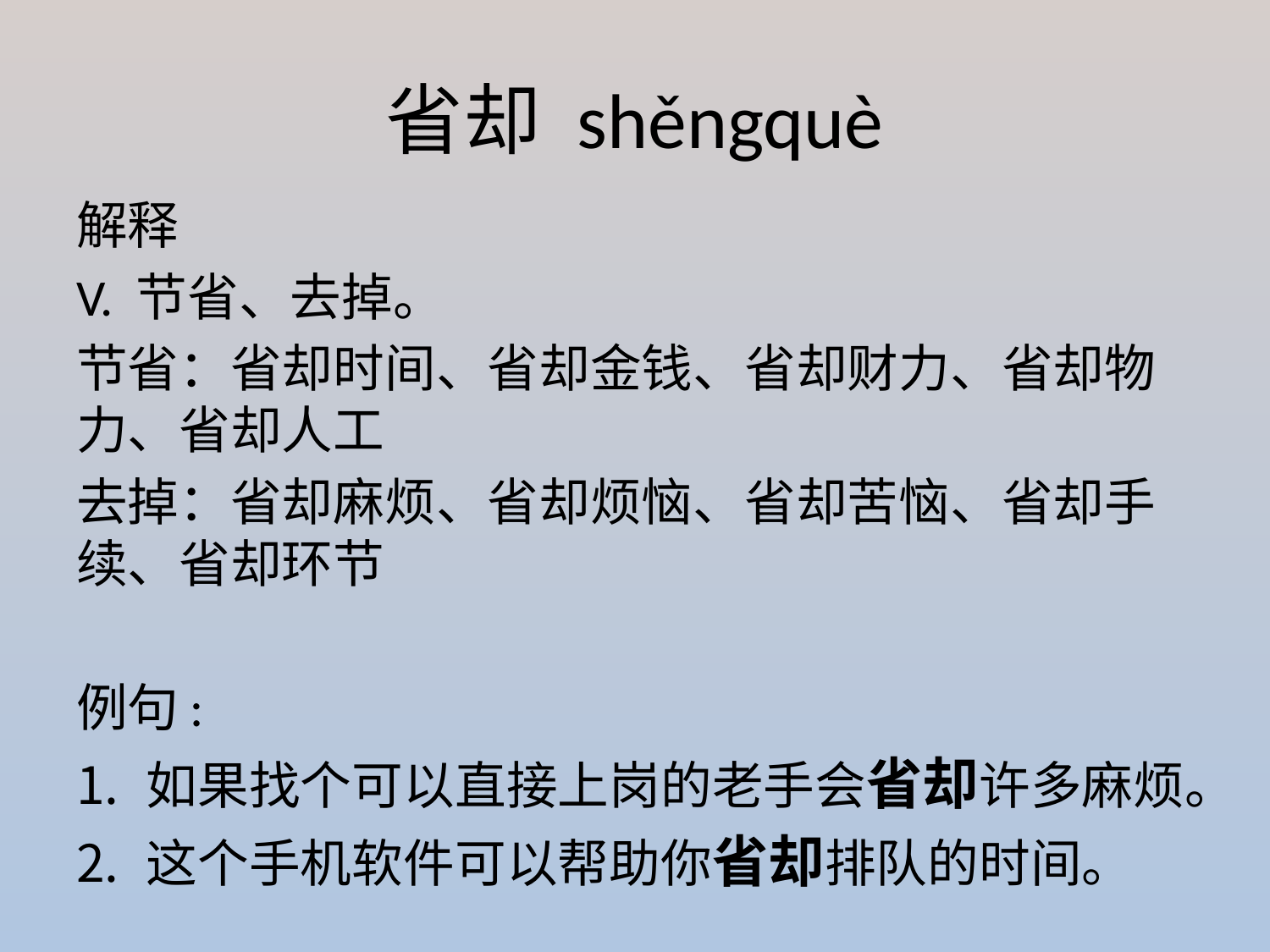

# 省却 shěngquè
解释
V. 节省、去掉。
节省：省却时间、省却金钱、省却财力、省却物力、省却人工
去掉：省却麻烦、省却烦恼、省却苦恼、省却手续、省却环节

例句:
如果找个可以直接上岗的老手会省却许多麻烦。
这个手机软件可以帮助你省却排队的时间。